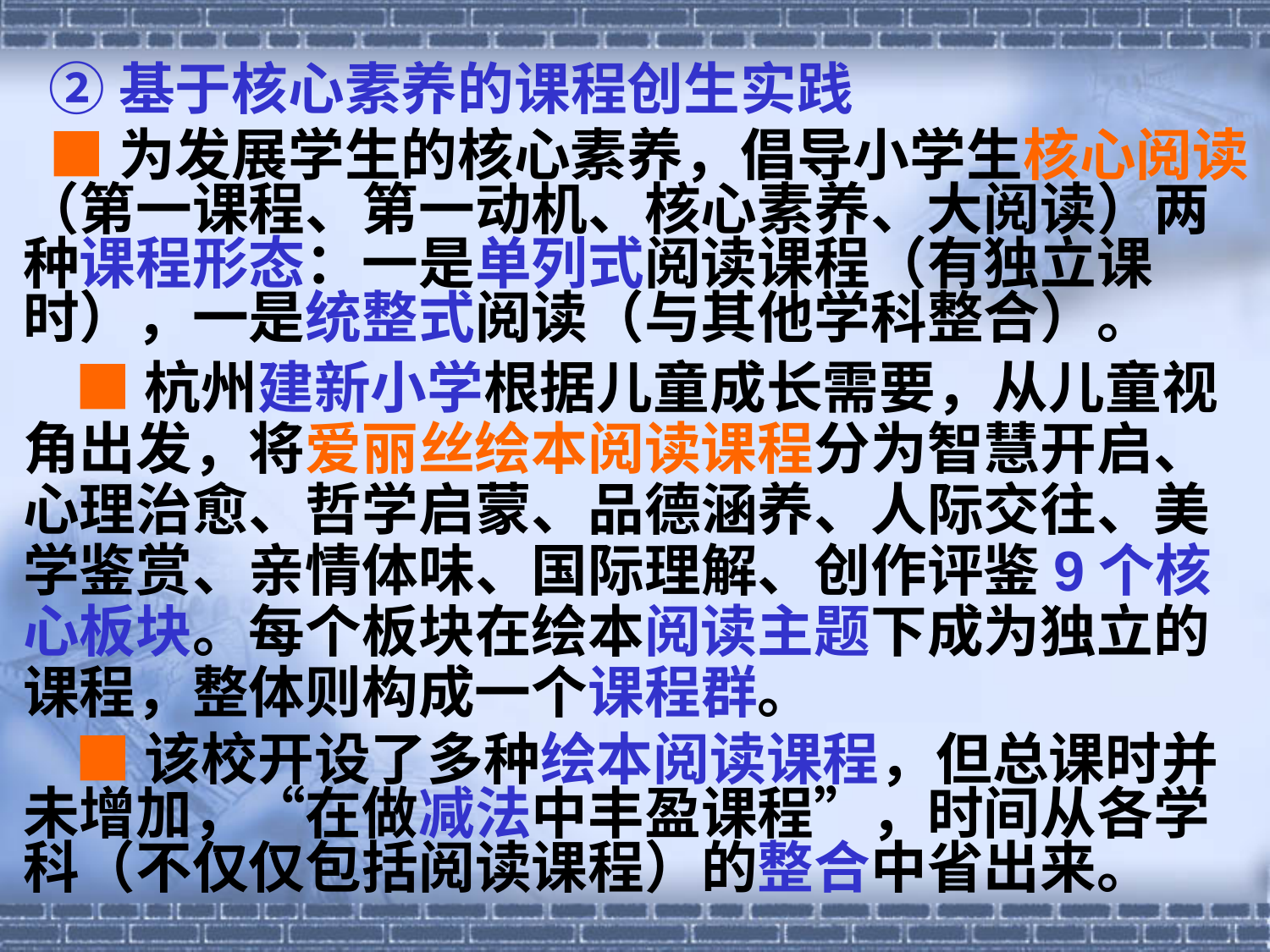

②基于核心素养的课程创生实践
  ■为发展学生的核心素养，倡导小学生核心阅读（第一课程、第一动机、核心素养、大阅读）两种课程形态：一是单列式阅读课程（有独立课时），一是统整式阅读（与其他学科整合）。
    ■杭州建新小学根据儿童成长需要，从儿童视角出发，将爱丽丝绘本阅读课程分为智慧开启、心理治愈、哲学启蒙、品德涵养、人际交往、美学鉴赏、亲情体味、国际理解、创作评鉴9个核心板块。每个板块在绘本阅读主题下成为独立的课程，整体则构成一个课程群。
    ■该校开设了多种绘本阅读课程，但总课时并未增加，“在做减法中丰盈课程”，时间从各学科（不仅仅包括阅读课程）的整合中省出来。